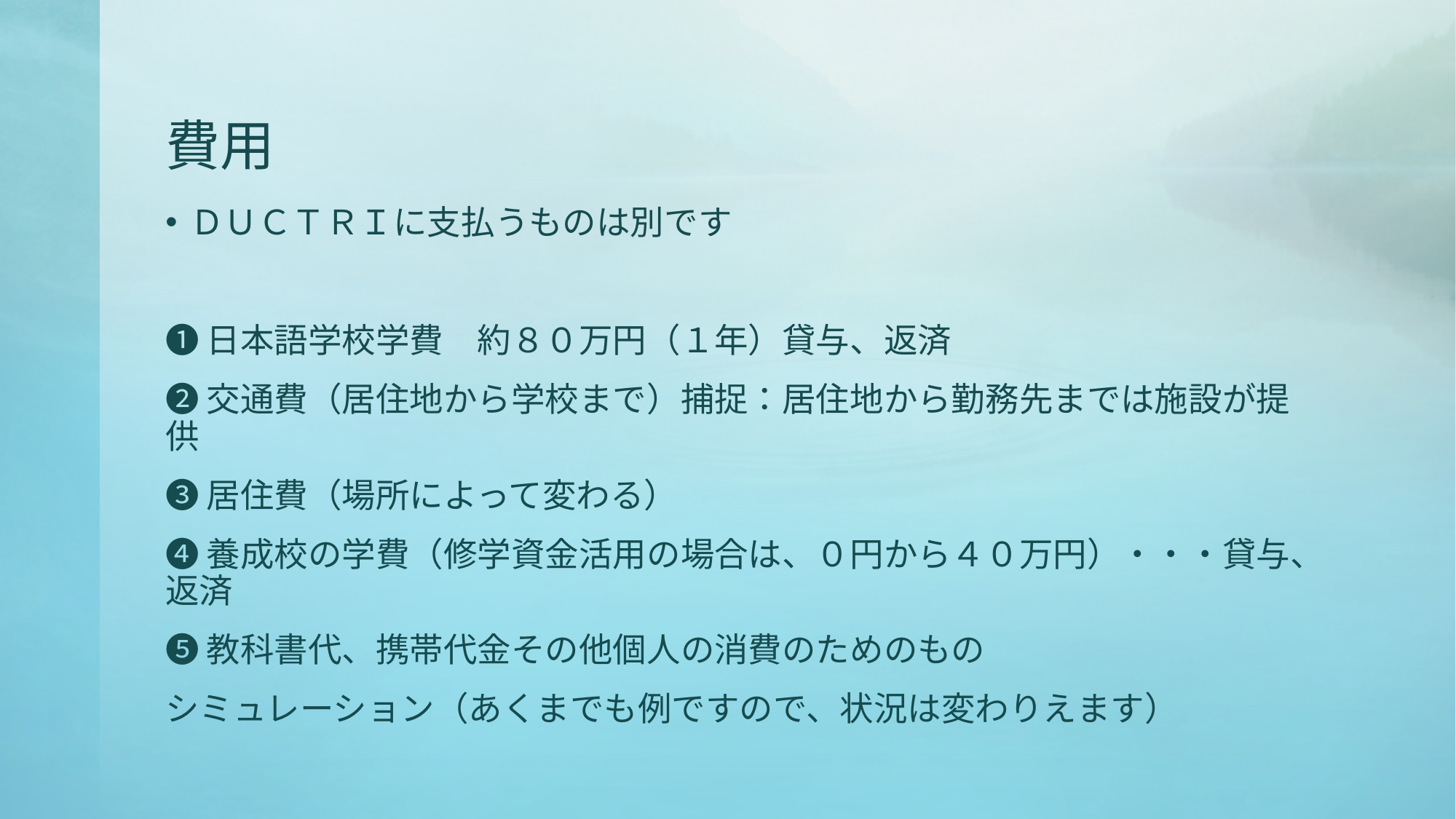

# 費用
ＤＵＣＴＲＩに支払うものは別です

❶日本語学校学費　約８０万円（１年）貸与、返済
❷交通費（居住地から学校まで）捕捉：居住地から勤務先までは施設が提供
❸居住費（場所によって変わる）
❹養成校の学費（修学資金活用の場合は、０円から４０万円）・・・貸与、返済
❺教科書代、携帯代金その他個人の消費のためのもの
シミュレーション（あくまでも例ですので、状況は変わりえます）